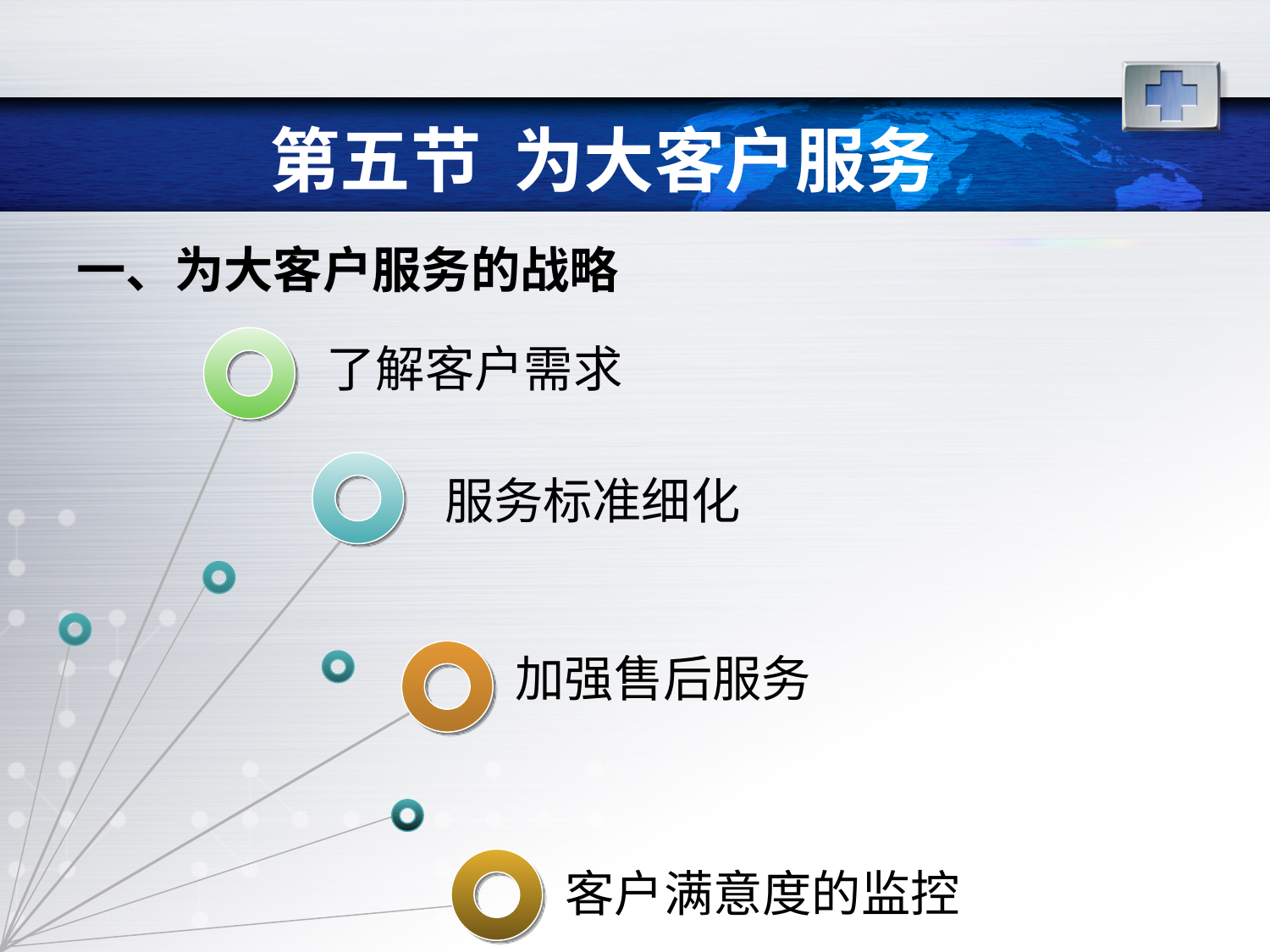

# 第五节  为大客户服务
一、为大客户服务的战略

了解客户需求

服务标准细化

加强售后服务

客户满意度的监控